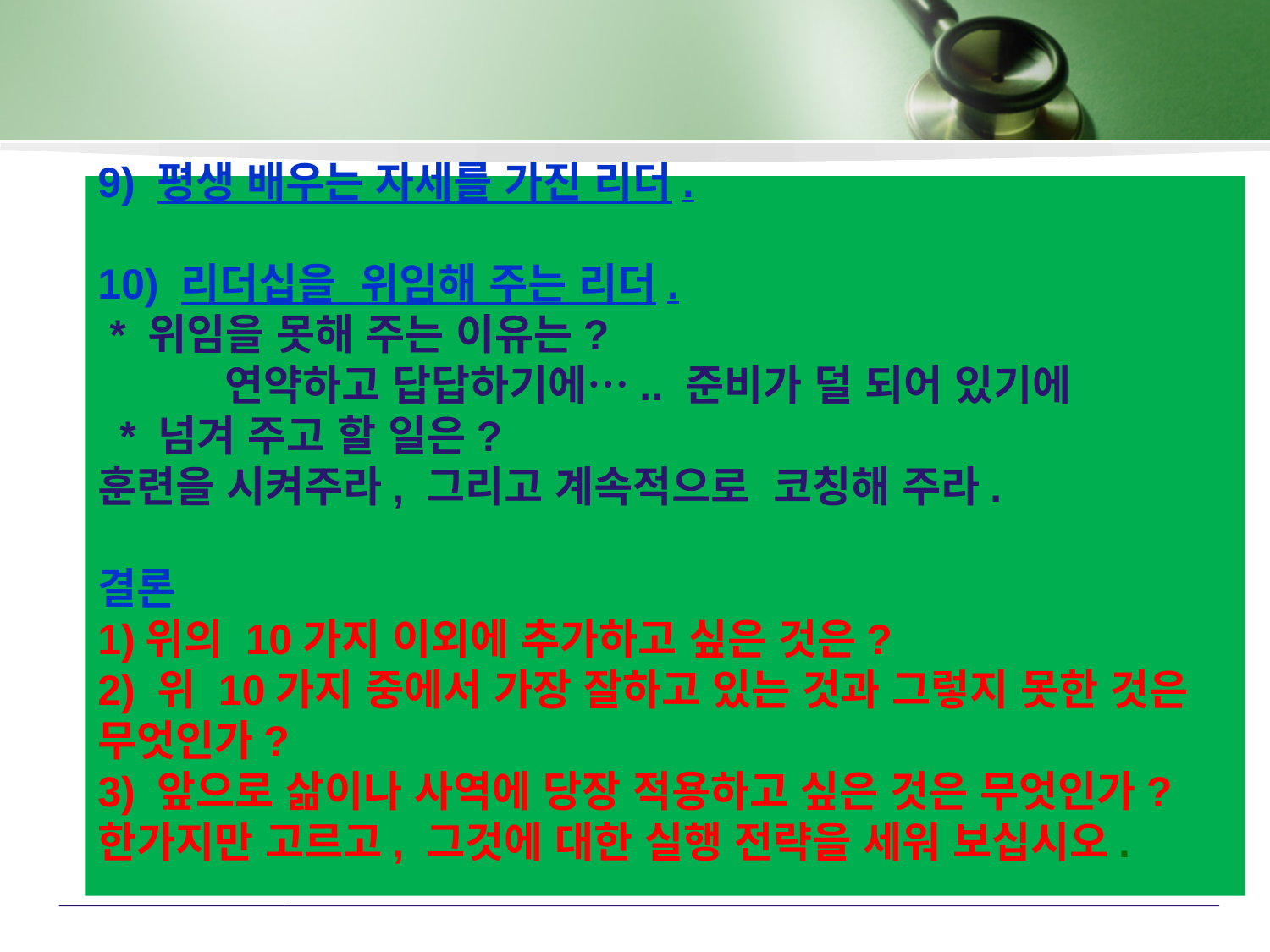

9) 평생 배우는 자세를 가진 리더.
  
10) 리더십을  위임해 주는 리더.
 * 위임을 못해 주는 이유는?
       	연약하고 답답하기에….. 준비가 덜 되어 있기에
 * 넘겨 주고 할 일은?
훈련을 시켜주라, 그리고 계속적으로  코칭해 주라.
결론
1)위의 10가지 이외에 추가하고 싶은 것은?
2) 위 10가지 중에서 가장 잘하고 있는 것과 그렇지 못한 것은 무엇인가?
3) 앞으로 삶이나 사역에 당장 적용하고 싶은 것은 무엇인가? 한가지만 고르고, 그것에 대한 실행 전략을 세워 보십시오.